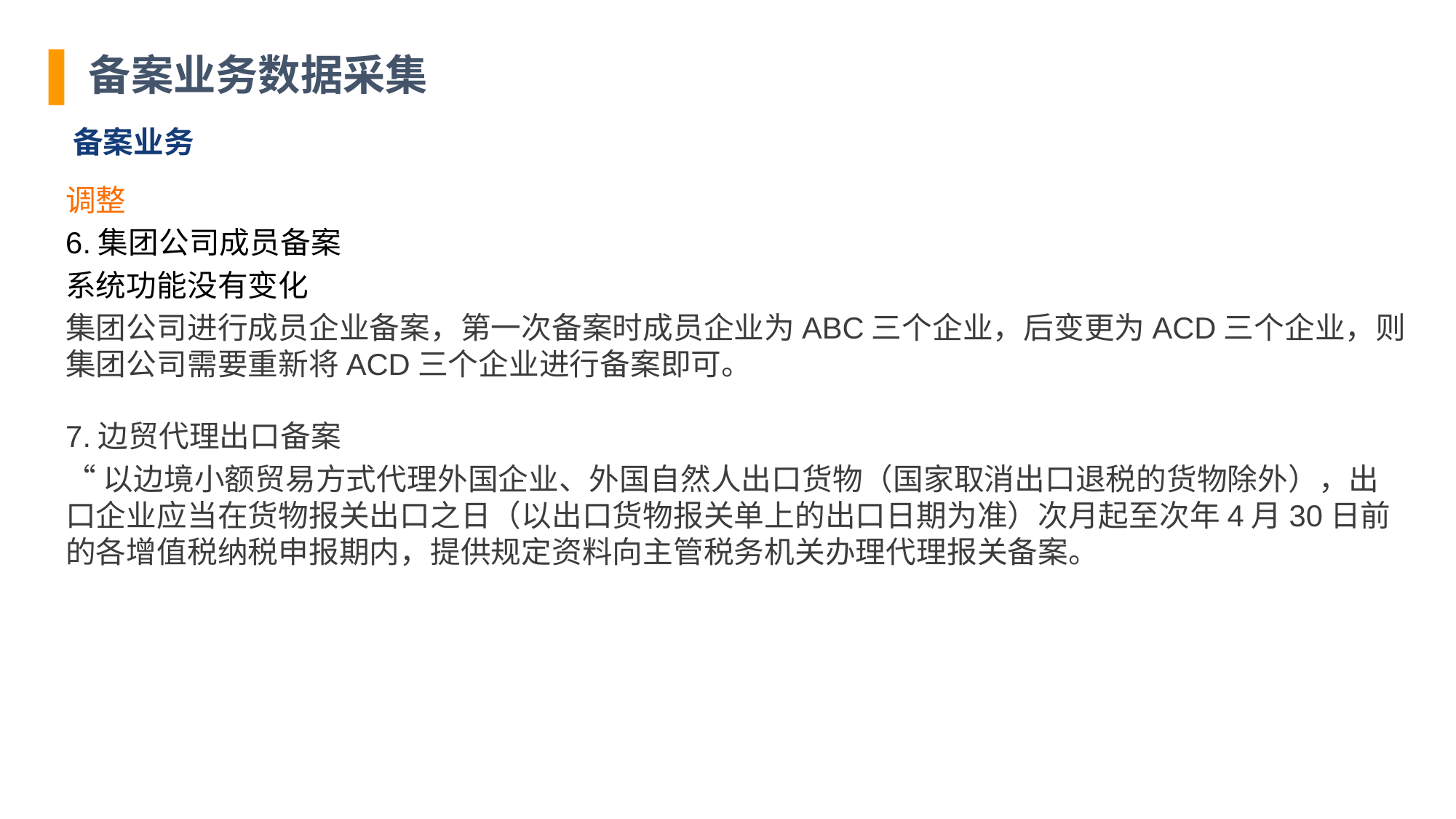

备案业务数据采集

备案业务
调整
6.集团公司成员备案
系统功能没有变化
集团公司进行成员企业备案，第一次备案时成员企业为ABC三个企业，后变更为ACD三个企业，则集团公司需要重新将ACD三个企业进行备案即可。

7.边贸代理出口备案
“以边境小额贸易方式代理外国企业、外国自然人出口货物（国家取消出口退税的货物除外），出口企业应当在货物报关出口之日（以出口货物报关单上的出口日期为准）次月起至次年4月30日前的各增值税纳税申报期内，提供规定资料向主管税务机关办理代理报关备案。